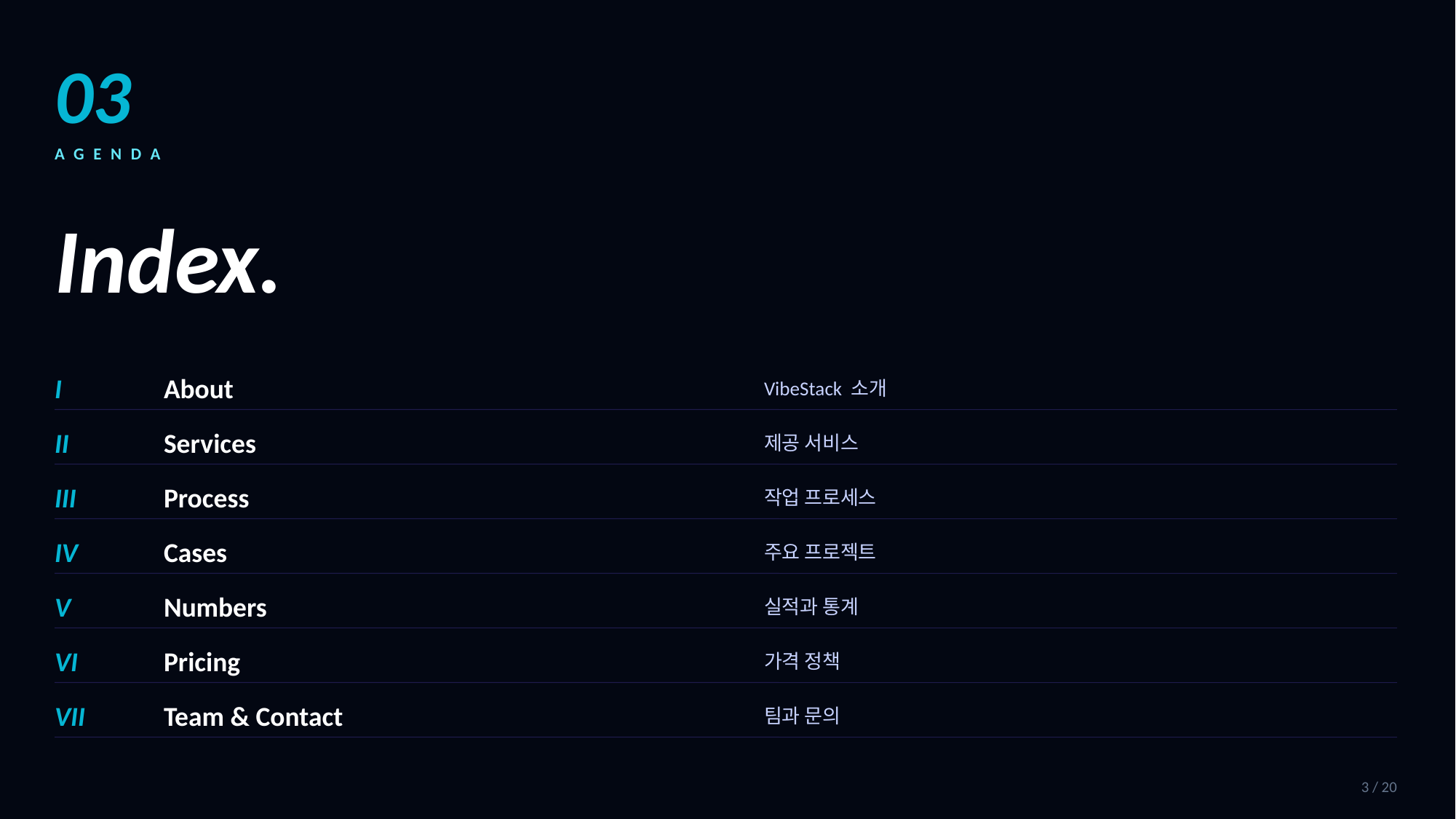

03
AGENDA
Index.
I
About
VibeStack 소개

II
Services
제공 서비스

III
Process
작업 프로세스

IV
Cases
주요 프로젝트

V
Numbers
실적과 통계

VI
Pricing
가격 정책

VII
Team & Contact
팀과 문의

3 / 20